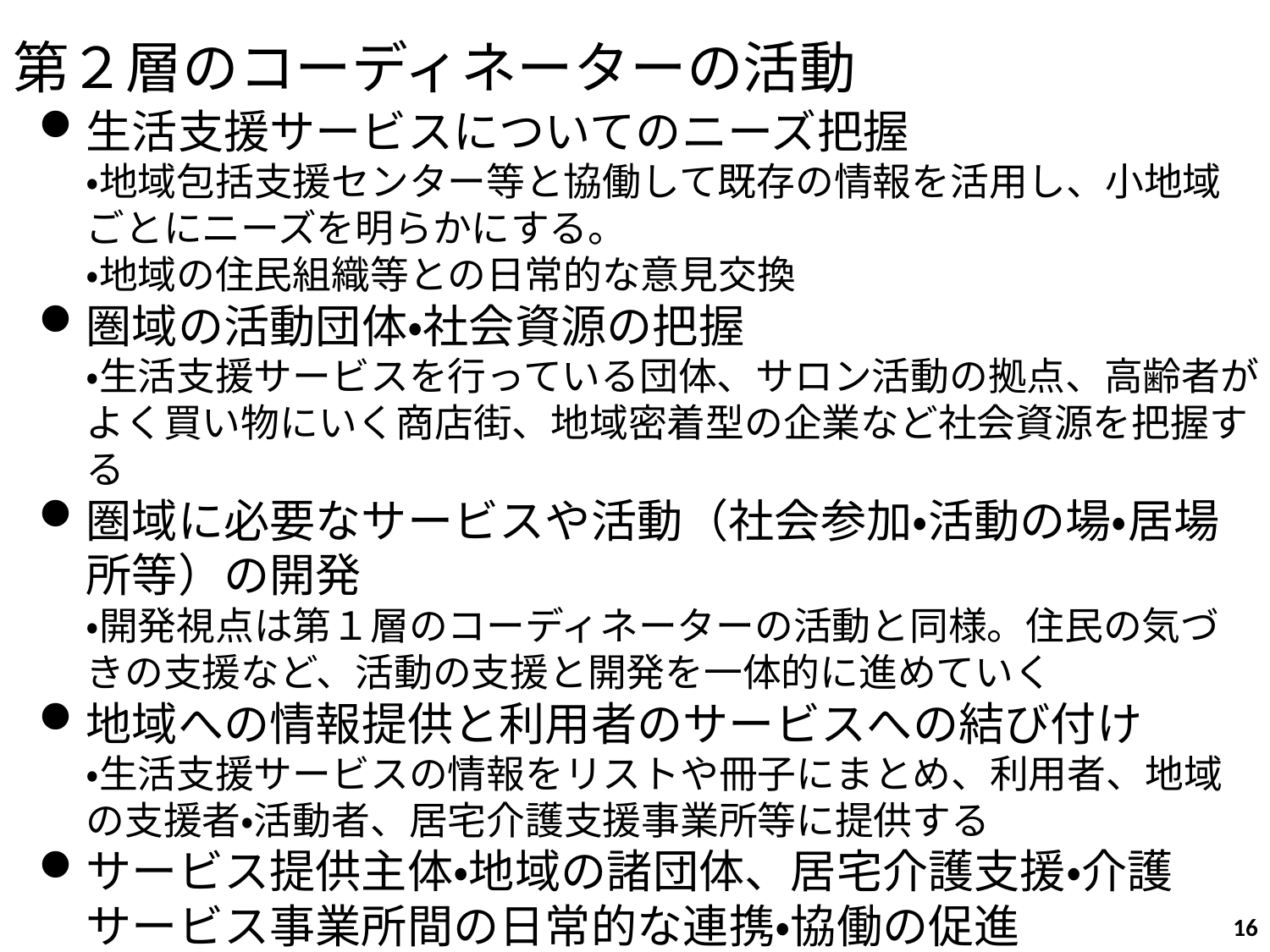

第２層のコーディネーターの活動
生活支援サービスについてのニーズ把握
・地域包括支援センター等と協働して既存の情報を活用し、小地域ごとにニーズを明らかにする。
・地域の住民組織等との日常的な意見交換
圏域の活動団体・社会資源の把握
・生活支援サービスを行っている団体、サロン活動の拠点、高齢者がよく買い物にいく商店街、地域密着型の企業など社会資源を把握する
圏域に必要なサービスや活動（社会参加・活動の場・居場所等）の開発
・開発視点は第１層のコーディネーターの活動と同様。住民の気づきの支援など、活動の支援と開発を一体的に進めていく
地域への情報提供と利用者のサービスへの結び付け
・生活支援サービスの情報をリストや冊子にまとめ、利用者、地域の支援者・活動者、居宅介護支援事業所等に提供する
サービス提供主体・地域の諸団体、居宅介護支援・介護サービス事業所間の日常的な連携・協働の促進
・互いの役割分担等についての共通認識の醸成

16